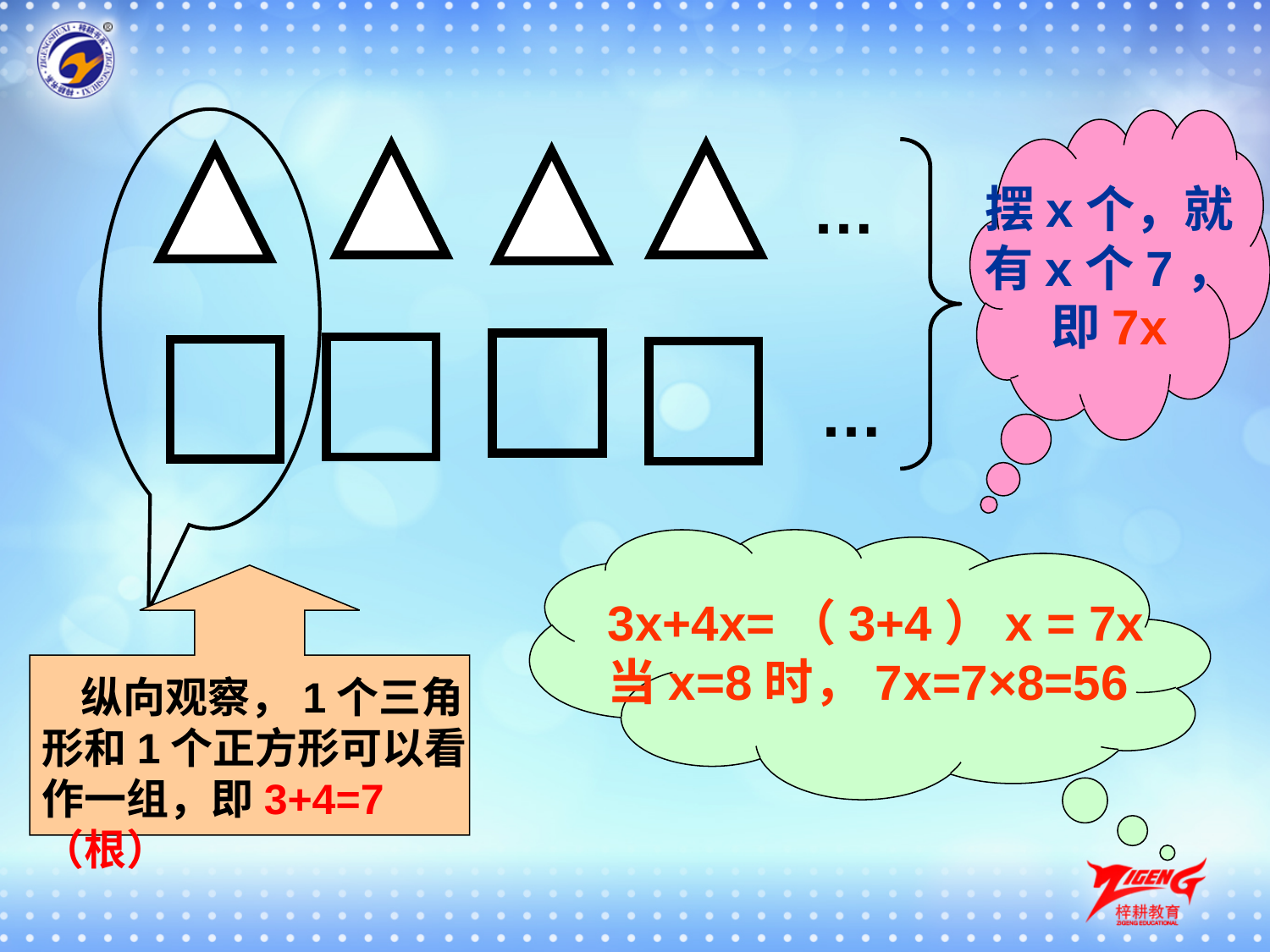

摆x个，就
有x个7，
即7x

…

…

3x+4x=（3+4）x = 7x
当x=8时，7x=7×8=56

   纵向观察，1个三角形和1个正方形可以看
作一组，即3+4=7（根）